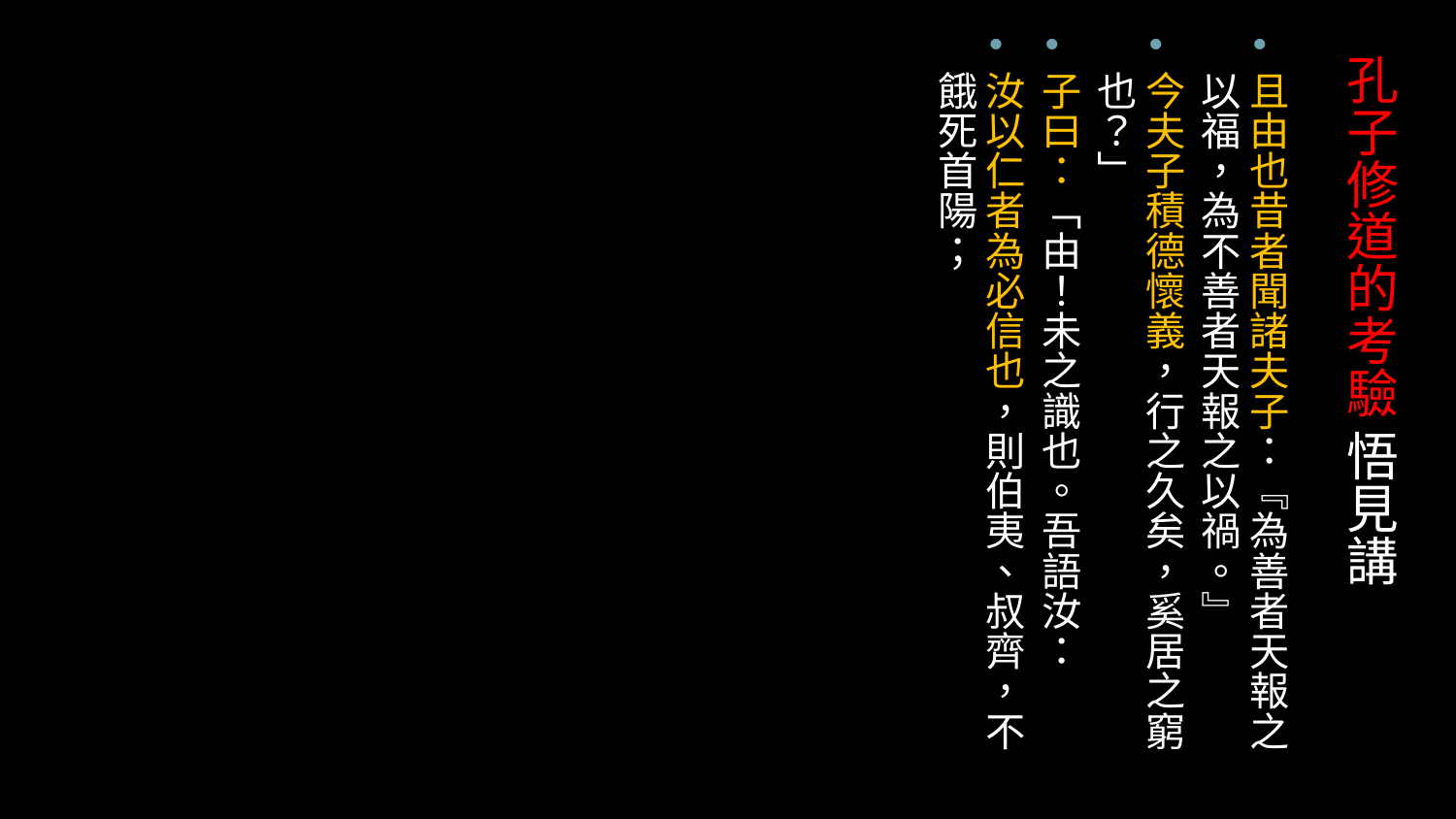

且由也昔者聞諸夫子：『為善者天報之以福，為不善者天報之以禍。』
今夫子積德懷義，行之久矣，奚居之窮也？」
子曰：「由！未之識也。吾語汝：
汝以仁者為必信也，則伯夷、叔齊，不餓死首陽；

# 孔子修道的考驗 悟見講